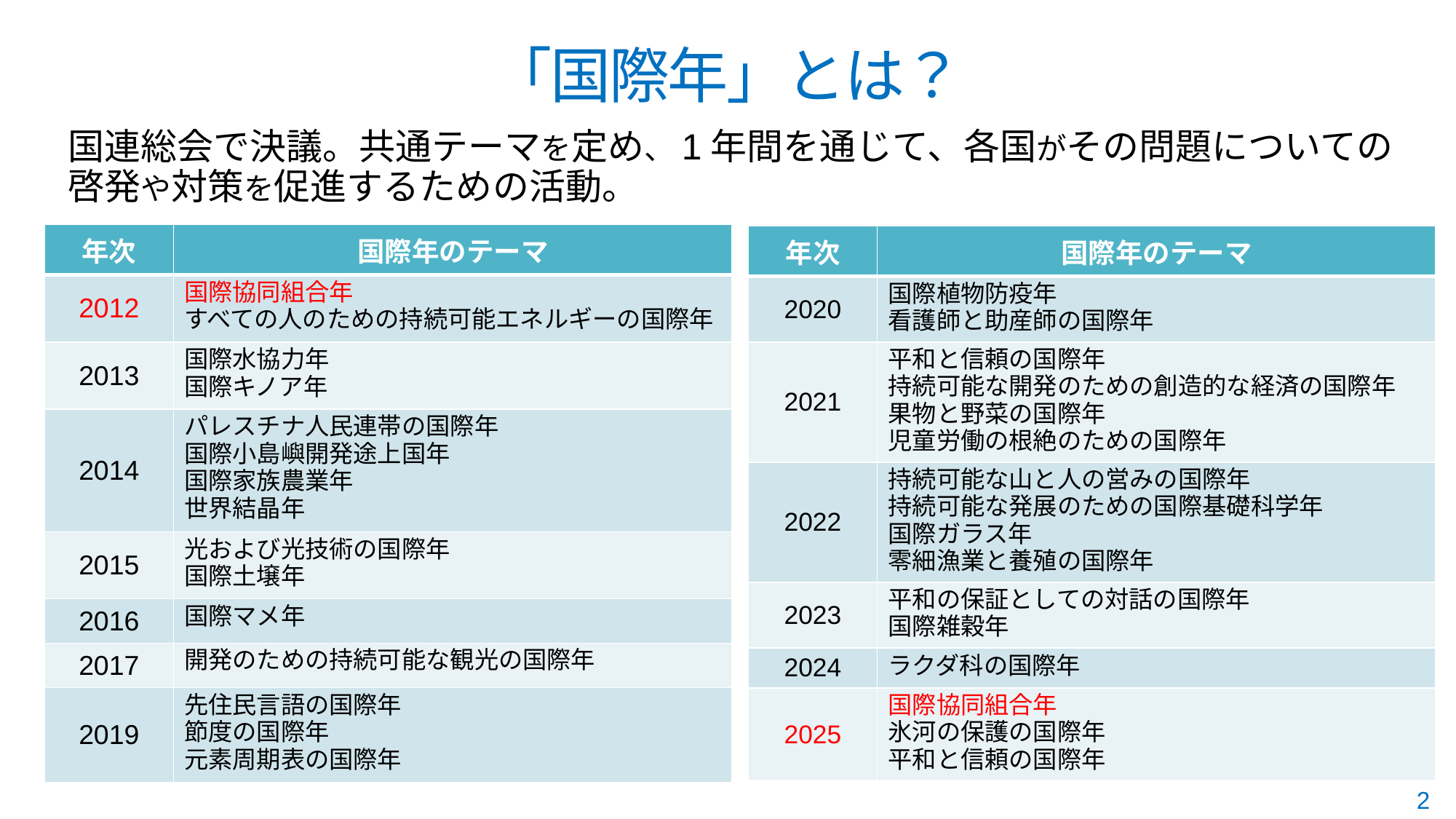

# 「国際年」とは？
国連総会で決議。共通テーマを定め、1年間を通じて、各国がその問題についての啓発や対策を促進するための活動。
| 年次 | 国際年のテーマ |
| --- | --- |
| 2012 | 国際協同組合年 すべての人のための持続可能エネルギーの国際年 |
| 2013 | 国際水協力年 国際キノア年 |
| 2014 | パレスチナ人民連帯の国際年 国際小島嶼開発途上国年 国際家族農業年 世界結晶年 |
| 2015 | 光および光技術の国際年 国際土壌年 |
| 2016 | 国際マメ年 |
| 2017 | 開発のための持続可能な観光の国際年 |
| 2019 | 先住民言語の国際年 節度の国際年 元素周期表の国際年 |
| 年次 | 国際年のテーマ |
| --- | --- |
| 2020 | 国際植物防疫年 看護師と助産師の国際年 |
| 2021 | 平和と信頼の国際年 持続可能な開発のための創造的な経済の国際年 果物と野菜の国際年 児童労働の根絶のための国際年 |
| 2022 | 持続可能な山と人の営みの国際年 持続可能な発展のための国際基礎科学年 国際ガラス年 零細漁業と養殖の国際年 |
| 2023 | 平和の保証としての対話の国際年 国際雑穀年 |
| 2024 | ラクダ科の国際年 |
| 2025 | 国際協同組合年 氷河の保護の国際年 平和と信頼の国際年 |
2